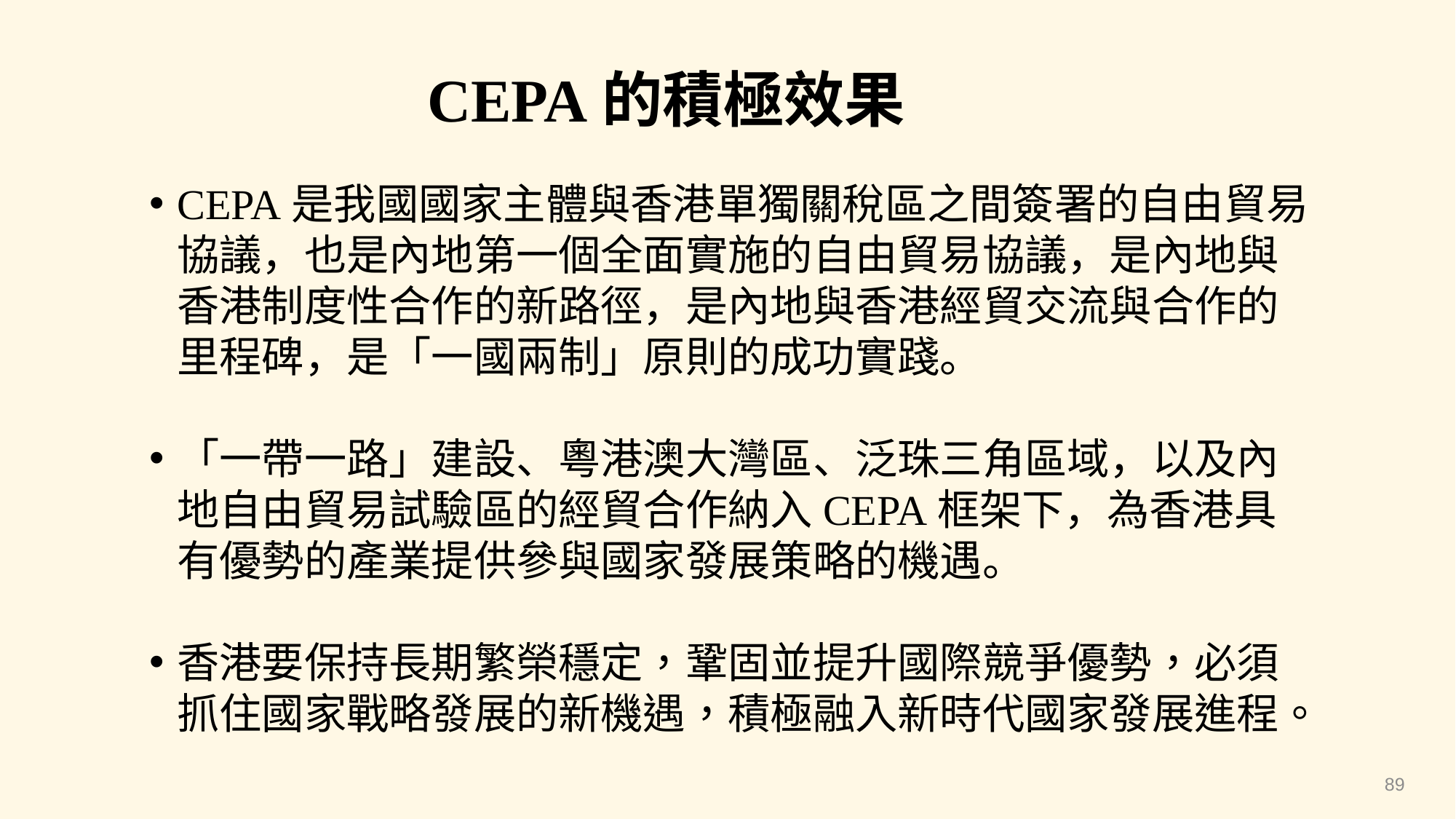

CEPA的積極效果
CEPA是我國國家主體與香港單獨關稅區之間簽署的自由貿易協議，也是內地第一個全面實施的自由貿易協議，是內地與香港制度性合作的新路徑，是內地與香港經貿交流與合作的里程碑，是「一國兩制」原則的成功實踐。

「一帶一路」建設、粵港澳大灣區、泛珠三角區域，以及內地自由貿易試驗區的經貿合作納入CEPA框架下，為香港具有優勢的產業提供參與國家發展策略的機遇。

香港要保持長期繁榮穩定，鞏固並提升國際競爭優勢，必須抓住國家戰略發展的新機遇，積極融入新時代國家發展進程。